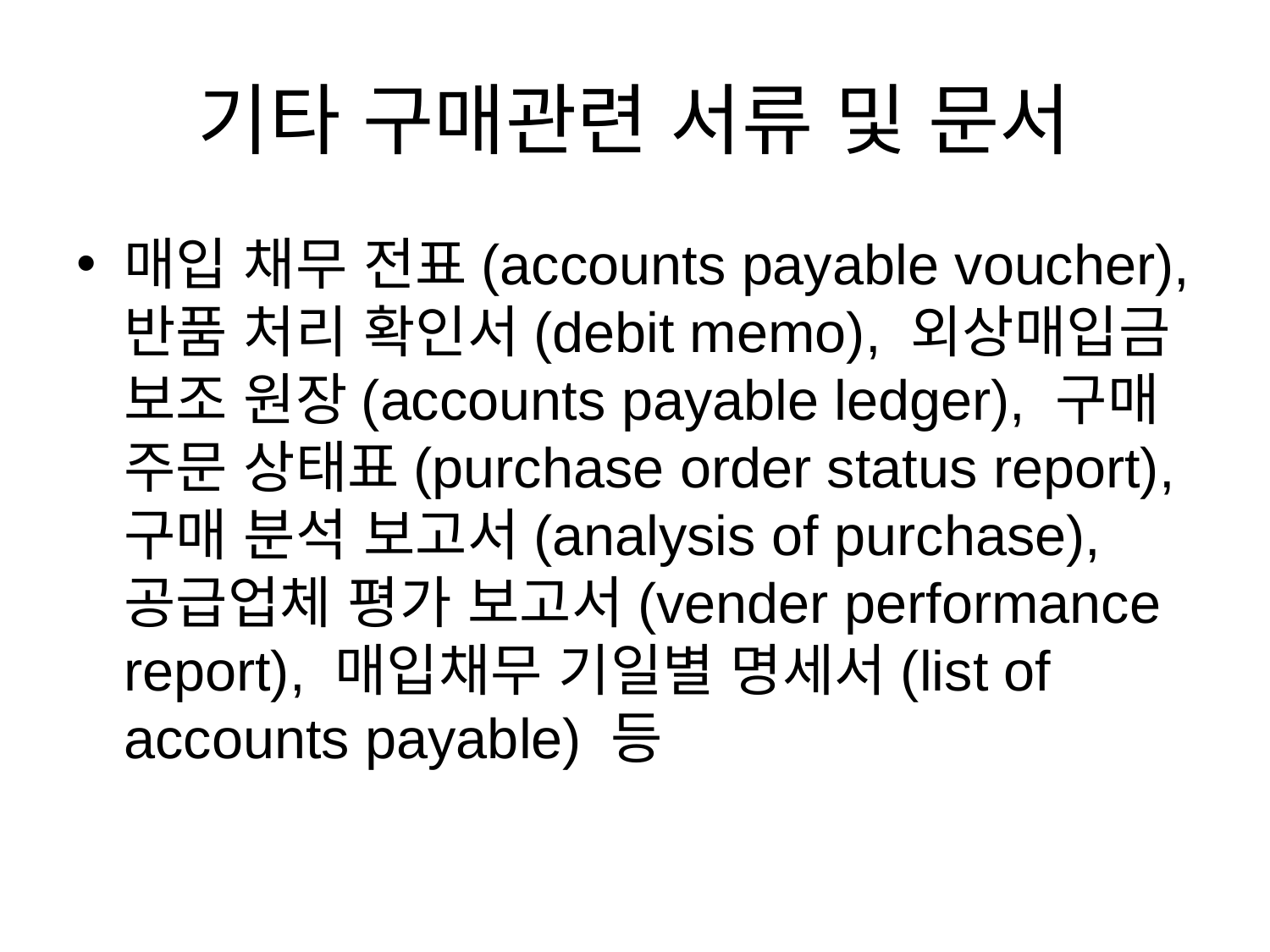

# 기타 구매관련 서류 및 문서
매입 채무 전표(accounts payable voucher), 반품 처리 확인서(debit memo), 외상매입금 보조 원장(accounts payable ledger), 구매 주문 상태표(purchase order status report), 구매 분석 보고서(analysis of purchase), 공급업체 평가 보고서(vender performance report), 매입채무 기일별 명세서(list of accounts payable) 등